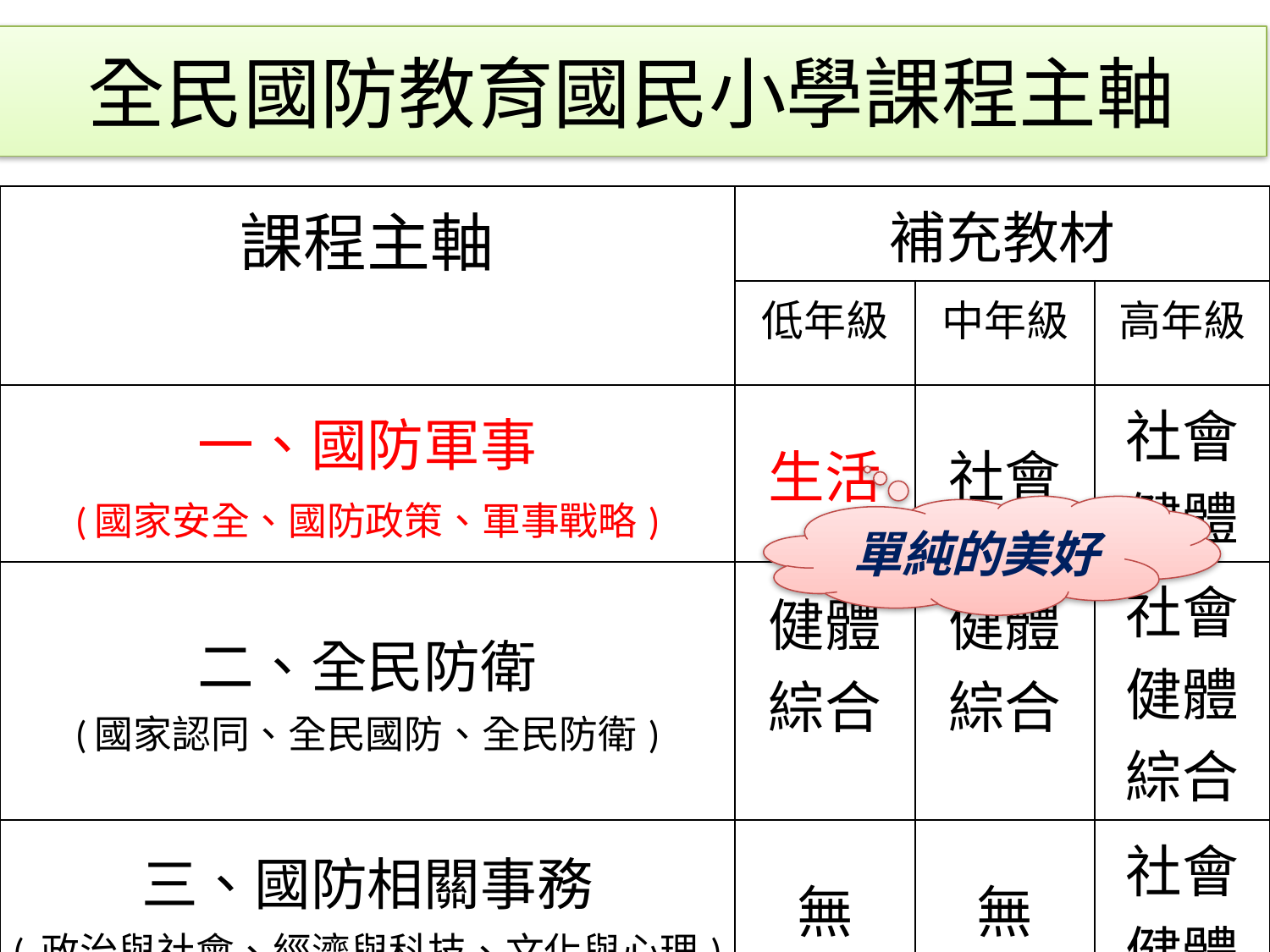

# 全民國防教育國民小學課程主軸
| 課程主軸 | 補充教材 |  |  |
| --- | --- | --- | --- |
|  | 低年級 | 中年級 | 高年級 |
| 一、國防軍事 (國家安全、國防政策、軍事戰略) | 生活 | 社會 | 社會 健體 |
| 二、全民防衛 (國家認同、全民國防、全民防衛) | 健體 綜合 | 健體 綜合 | 社會 健體 綜合 |
| 三、國防相關事務 ( 政治與社會、經濟與科技、文化與心理) | 無 | 無 | 社會 健體 |
單純的美好